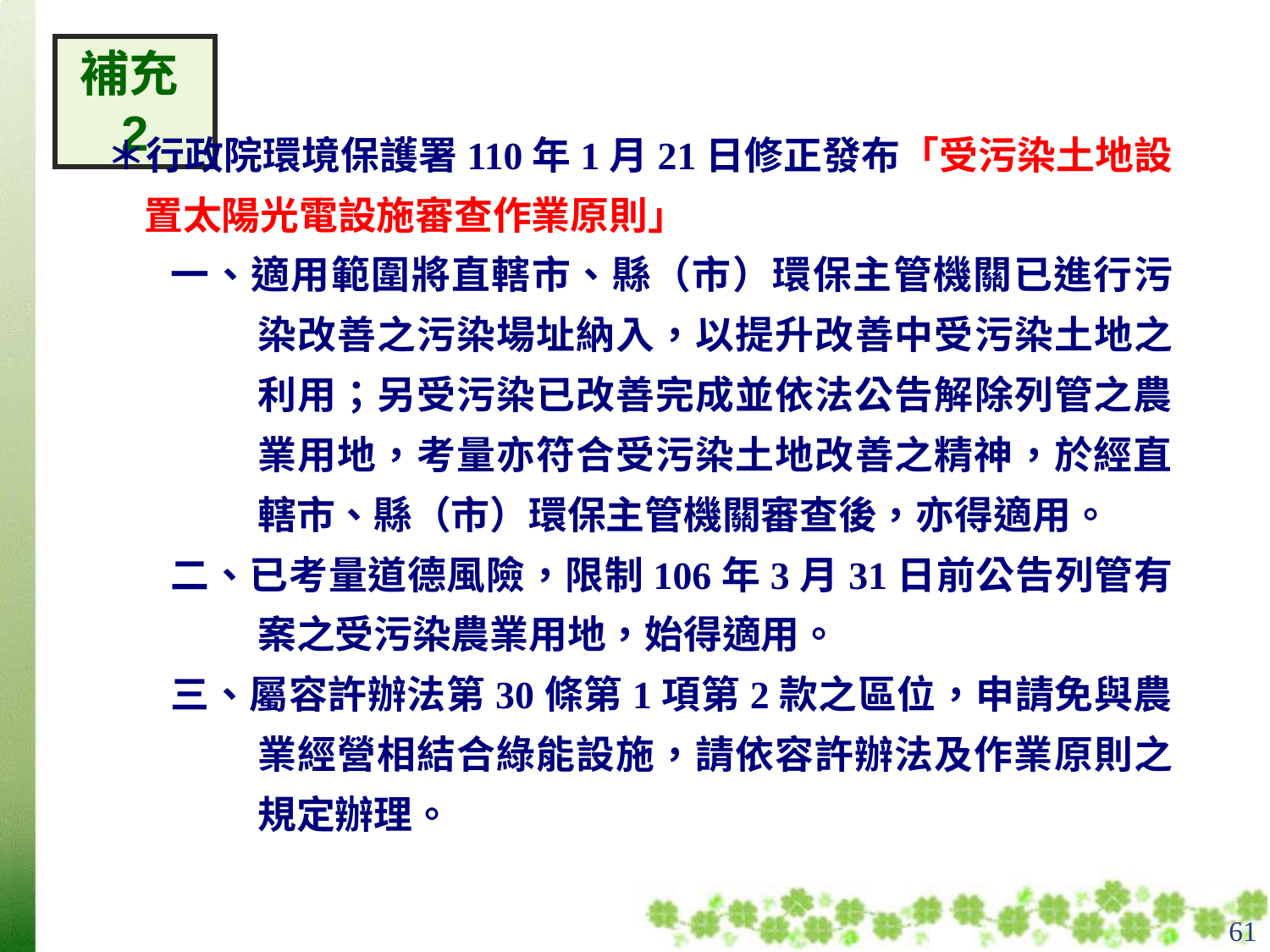

補充2
＊行政院環境保護署110年1月21日修正發布「受污染土地設置太陽光電設施審查作業原則」
一、適用範圍將直轄市、縣（市）環保主管機關已進行污染改善之污染場址納入，以提升改善中受污染土地之利用；另受污染已改善完成並依法公告解除列管之農業用地，考量亦符合受污染土地改善之精神，於經直轄市、縣（市）環保主管機關審查後，亦得適用。
二、已考量道德風險，限制106年3月31日前公告列管有案之受污染農業用地，始得適用。
三、屬容許辦法第30條第1項第2款之區位，申請免與農業經營相結合綠能設施，請依容許辦法及作業原則之規定辦理。
61